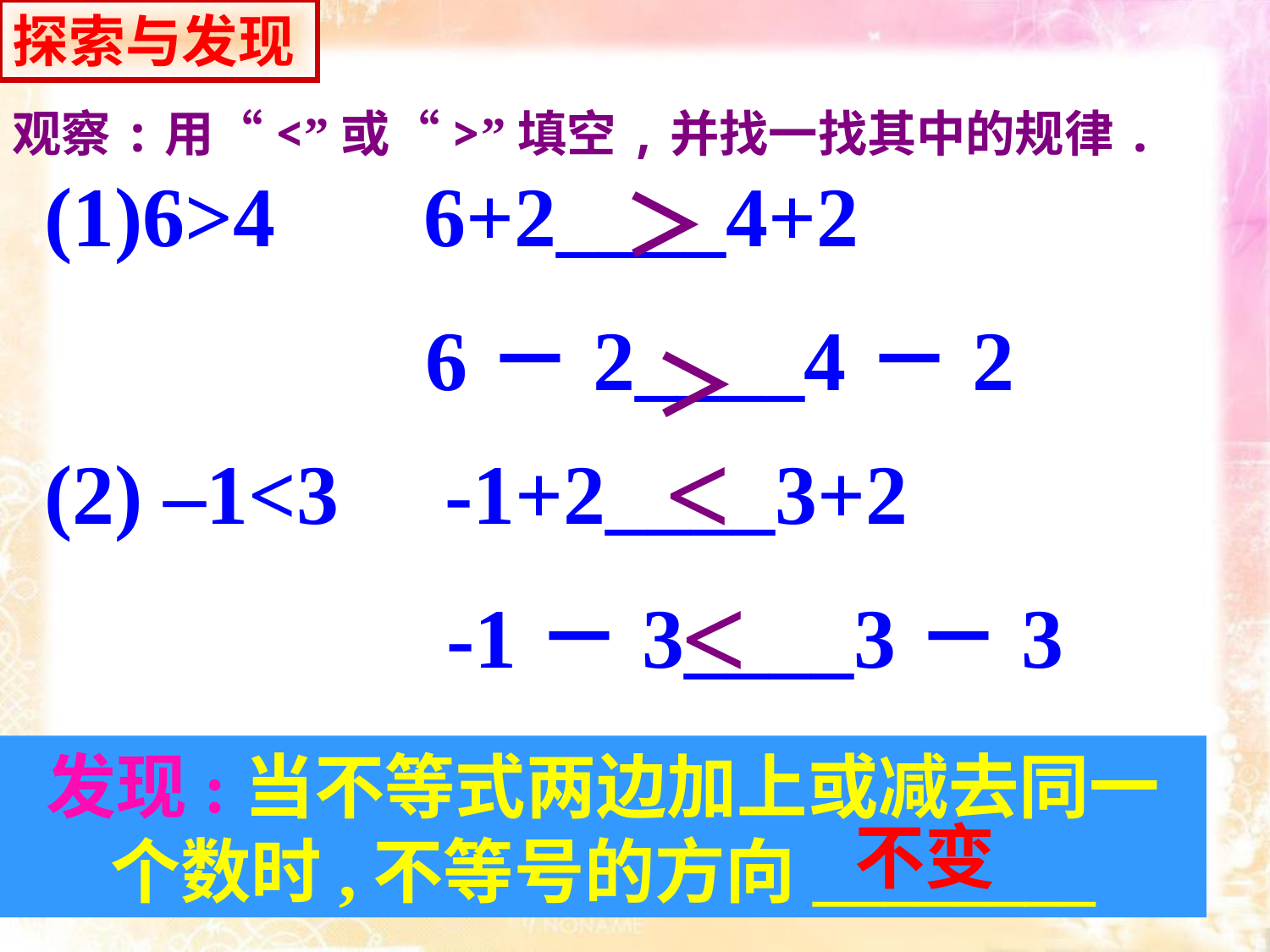

探索与发现
观察:用“<”或“>”填空,并找一找其中的规律.
6>4       6+2____4+2
                  6－2____4－2
＞
＞
<
(2) –1<3     -1+2____3+2
                   -1－3____3－3
<
发现:当不等式两边加上或减去同一个数时,不等号的方向________
不变